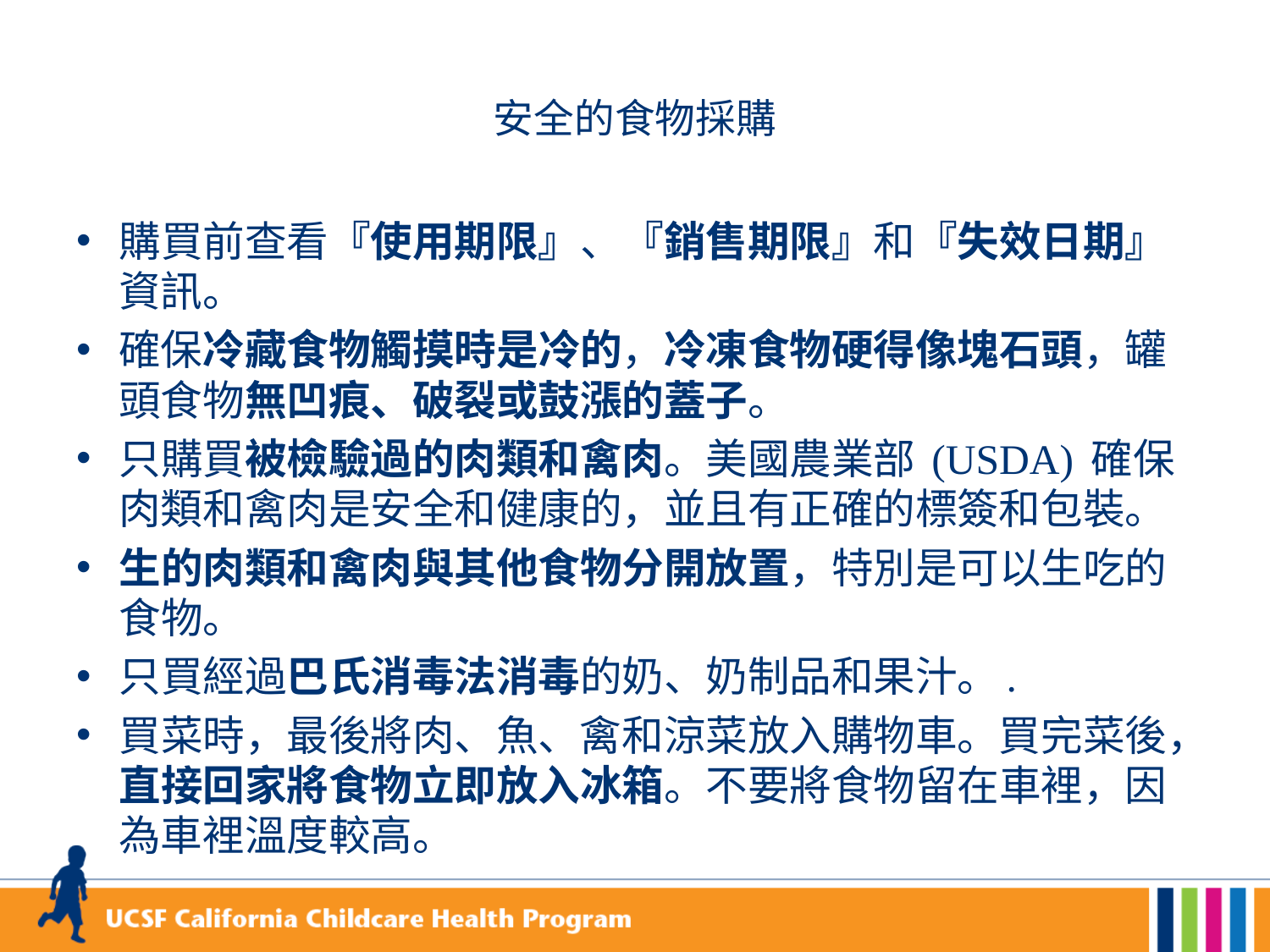

# 安全的食物採購

購買前查看『使用期限』、『銷售期限』和『失效日期』資訊。
確保冷藏食物觸摸時是冷的，冷凍食物硬得像塊石頭，罐頭食物無凹痕、破裂或鼓漲的蓋子。
只購買被檢驗過的肉類和禽肉。美國農業部 (USDA) 確保肉類和禽肉是安全和健康的，並且有正確的標簽和包裝。
生的肉類和禽肉與其他食物分開放置，特別是可以生吃的食物。
只買經過巴氏消毒法消毒的奶、奶制品和果汁。.
買菜時，最後將肉、魚、禽和涼菜放入購物車。買完菜後，直接回家將食物立即放入冰箱。不要將食物留在車裡，因為車裡溫度較高。